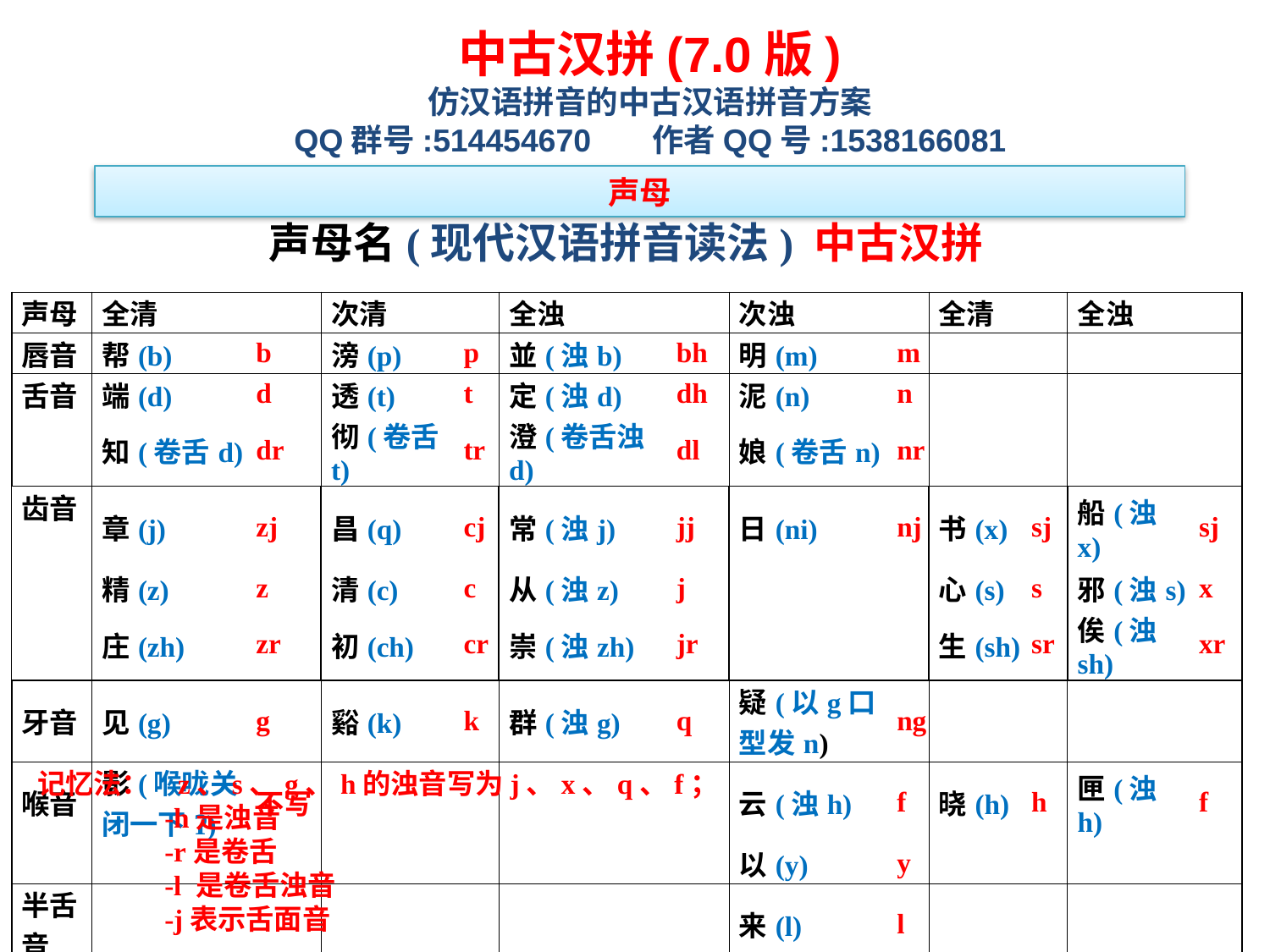

中古汉拼(7.0版)
仿汉语拼音的中古汉语拼音方案
QQ群号:514454670      作者QQ号:1538166081
声母
# 声母名(现代汉语拼音读法) 中古汉拼
| 声母 | 全清 |  | 次清 |  | 全浊 |  | 次浊 |  | 全清 |  | 全浊 |  |
| --- | --- | --- | --- | --- | --- | --- | --- | --- | --- | --- | --- | --- |
| 唇音 | 帮(b) | b | 滂(p) | p | 並(浊b) | bh | 明(m) | m |  |  |  |  |
| 舌音 | 端(d) | d | 透(t) | t | 定(浊d) | dh | 泥(n) | n |  |  |  |  |
|  | 知(卷舌d) | dr | 彻(卷舌t) | tr | 澄(卷舌浊d) | dl | 娘(卷舌n) | nr |  |  |  |  |
| 齿音 | 章(j) | zj | 昌(q) | cj | 常(浊j) | jj | 日(ni) | nj | 书(x) | sj | 船(浊x) | sj |
|  | 精(z) | z | 清(c) | c | 从(浊z) | j |  |  | 心(s) | s | 邪(浊s) | x |
|  | 庄(zh) | zr | 初(ch) | cr | 崇(浊zh) | jr |  |  | 生(sh) | sr | 俟(浊sh) | xr |
| 牙音 | 见(g) | g | 谿(k) | k | 群(浊g) | q | 疑(以g口型发n) | ng |  |  |  |  |
| 喉音 | 影(喉咙关闭一下ʔ) | 不写 |  |  |  |  | 云(浊h) | f | 晓(h) | h | 匣(浊h) | f |
|  |  |  |  |  |  |  | 以(y) | y |  |  |  |  |
| 半舌音 |  |  |  |  |  |  | 来(l) | l |  |  |  |  |
记忆法：	 z、s、g、h的浊音写为j、x、q、f；
	-h是浊音
	-r是卷舌
	-l 是卷舌浊音
	-j表示舌面音